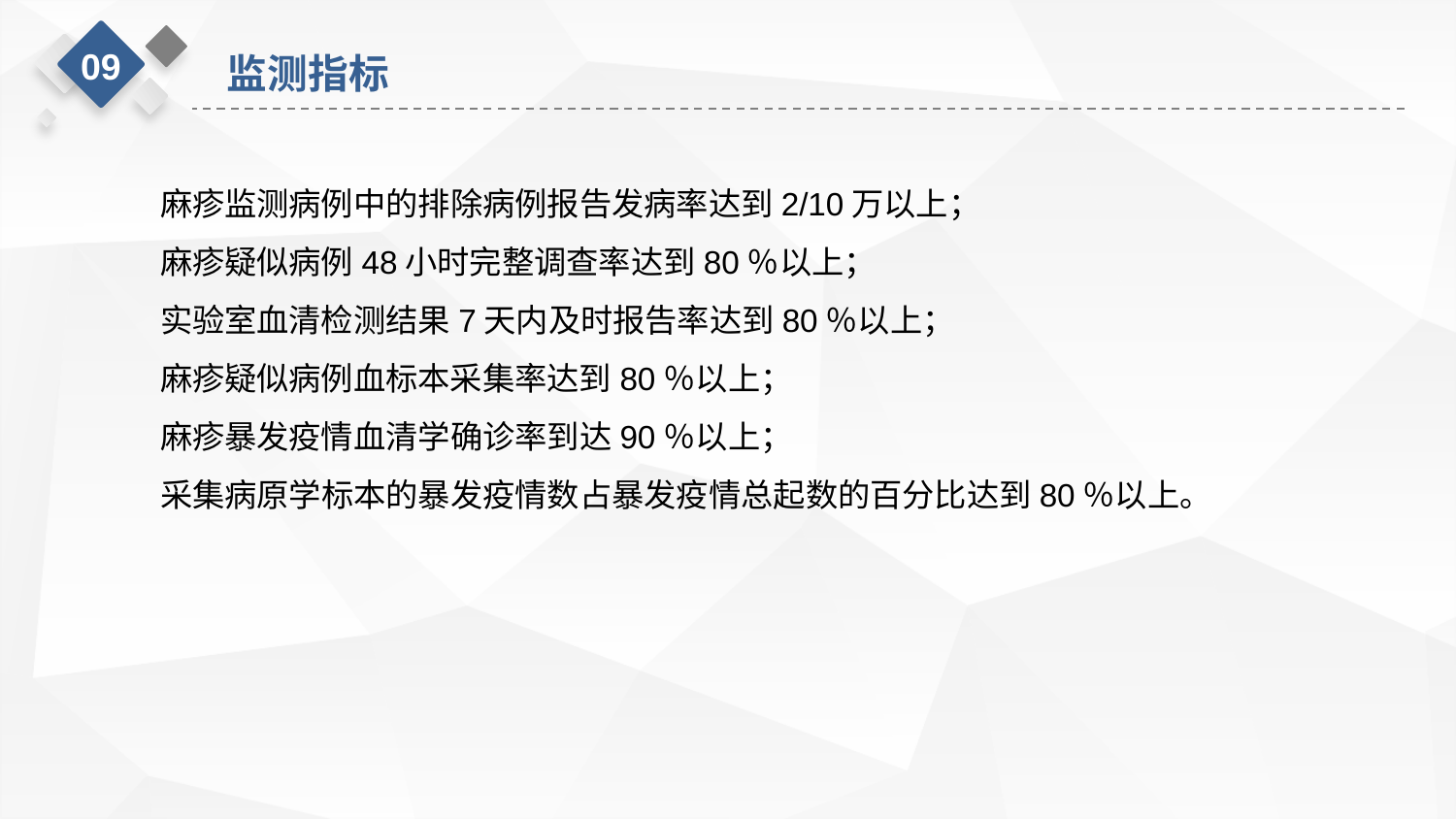

09

监测指标
麻疹监测病例中的排除病例报告发病率达到2/10万以上；
麻疹疑似病例48小时完整调查率达到80％以上；
实验室血清检测结果7天内及时报告率达到80％以上；
麻疹疑似病例血标本采集率达到80％以上；
麻疹暴发疫情血清学确诊率到达90％以上；
采集病原学标本的暴发疫情数占暴发疫情总起数的百分比达到80％以上。